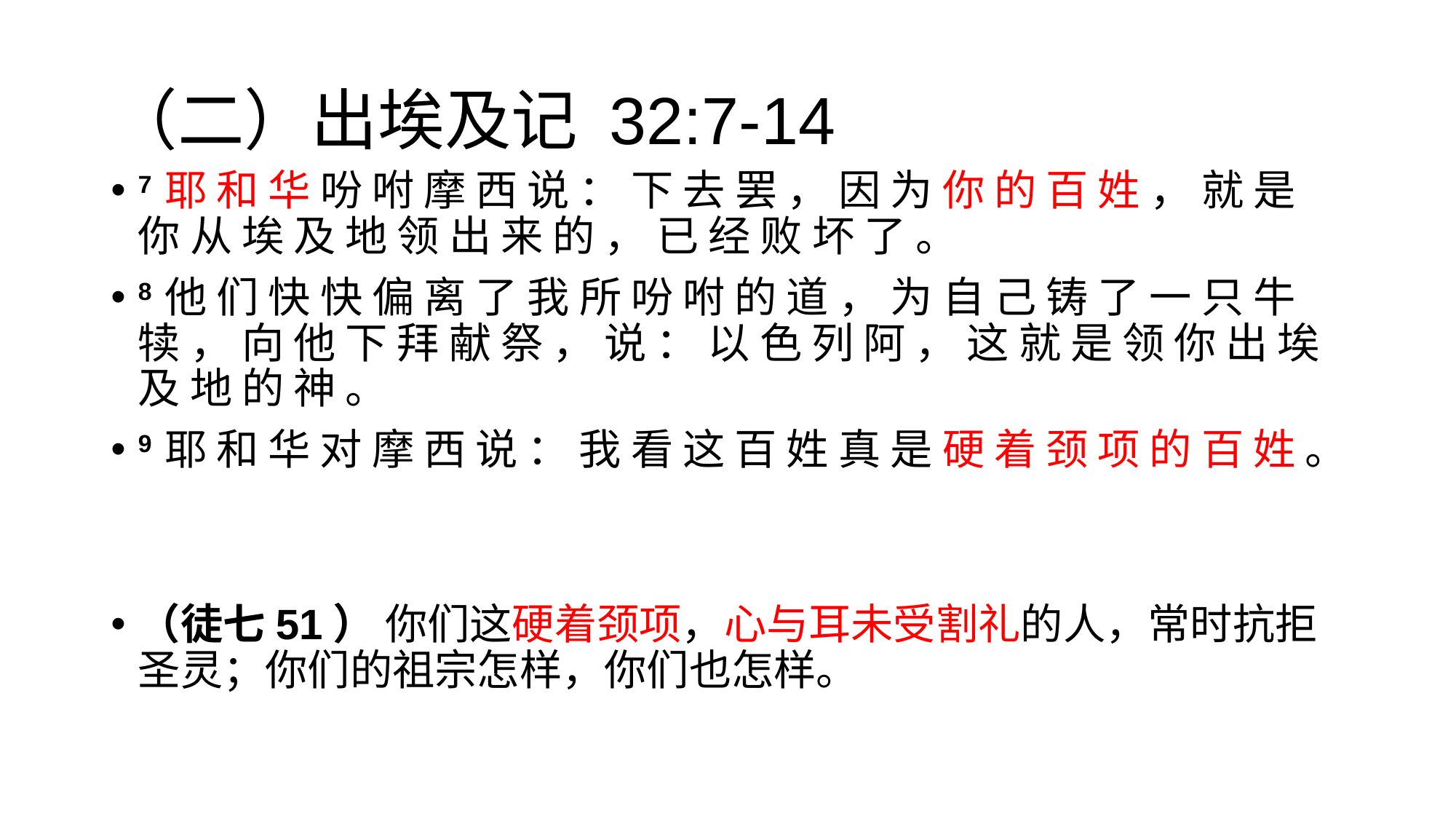

# （二）出埃及记 32:7-14
7 耶 和 华 吩 咐 摩 西 说 ： 下 去 罢 ， 因 为 你 的 百 姓 ， 就 是 你 从 埃 及 地 领 出 来 的 ， 已 经 败 坏 了 。
8 他 们 快 快 偏 离 了 我 所 吩 咐 的 道 ， 为 自 己 铸 了 一 只 牛 犊 ， 向 他 下 拜 献 祭 ， 说 ： 以 色 列 阿 ， 这 就 是 领 你 出 埃 及 地 的 神 。
9 耶 和 华 对 摩 西 说 ： 我 看 这 百 姓 真 是 硬 着 颈 项 的 百 姓 。

（徒七51） 你们这硬着颈项，心与耳未受割礼的人，常时抗拒圣灵；你们的祖宗怎样，你们也怎样。